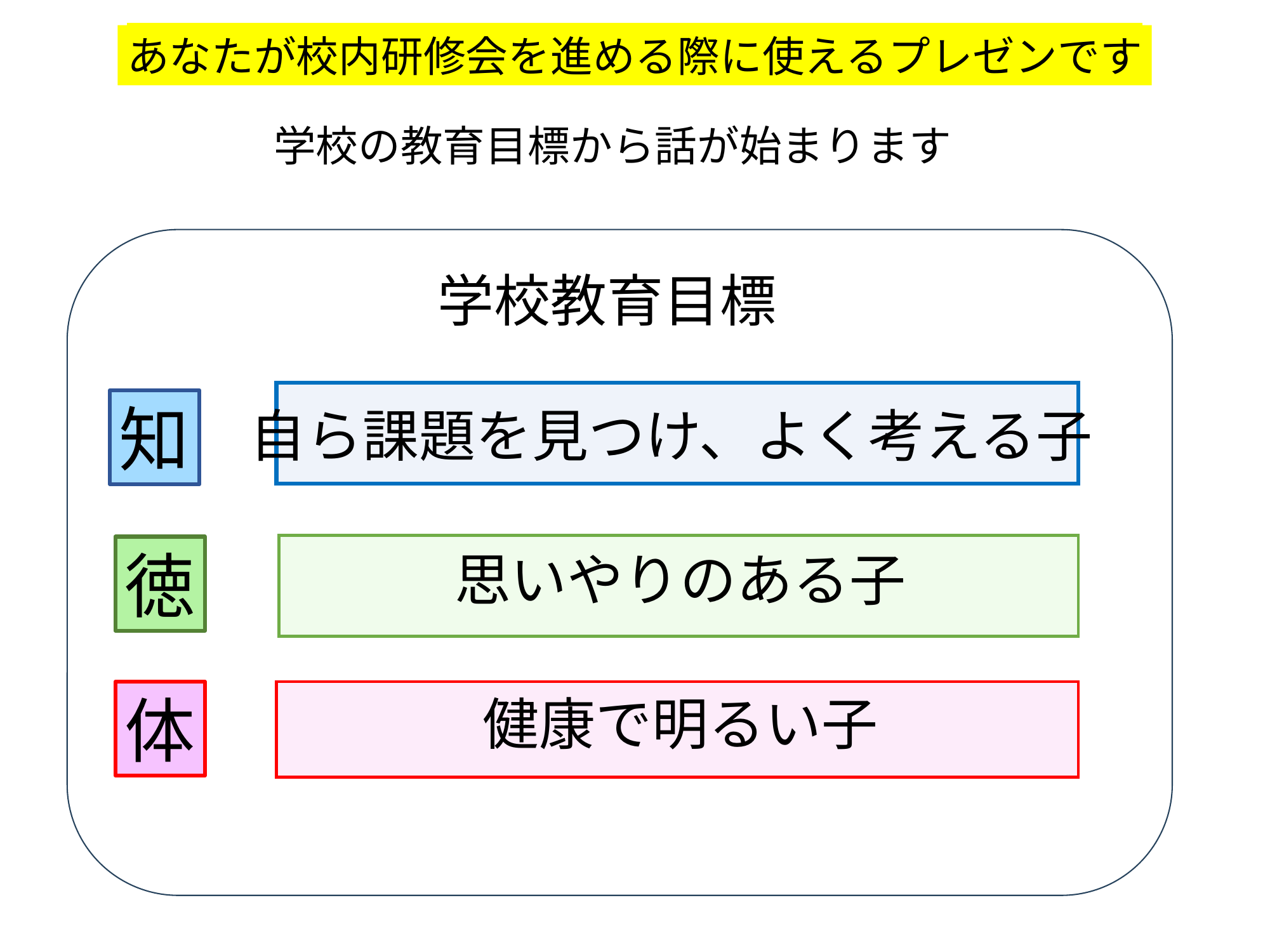

あなたが校内研修会を進める際に使えるプレゼンです
学校の教育目標から話が始まります

　　　　　学校教育目標

　   自ら課題を見つけ、よく考える子

思いやりのある子

健康で明るい子

知

徳

体
※　三色の枠をつけたのは、学習指導要領で示す「生きる力」の色を踏まえています